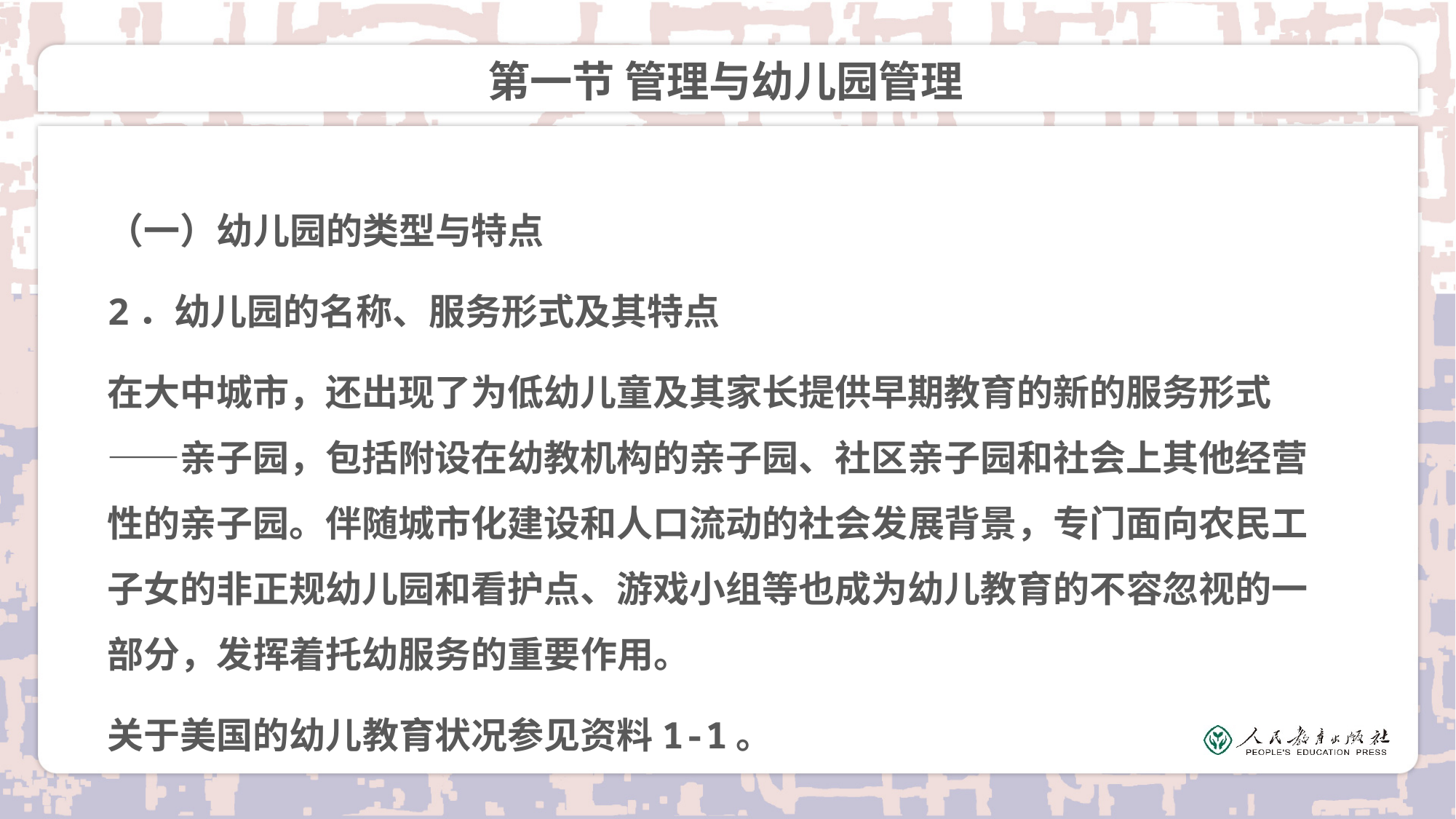

# 第一节 管理与幼儿园管理
（一）幼儿园的类型与特点
2．幼儿园的名称、服务形式及其特点
在大中城市，还出现了为低幼儿童及其家长提供早期教育的新的服务形式——亲子园，包括附设在幼教机构的亲子园、社区亲子园和社会上其他经营性的亲子园。伴随城市化建设和人口流动的社会发展背景，专门面向农民工子女的非正规幼儿园和看护点、游戏小组等也成为幼儿教育的不容忽视的一部分，发挥着托幼服务的重要作用。
关于美国的幼儿教育状况参见资料1-1。